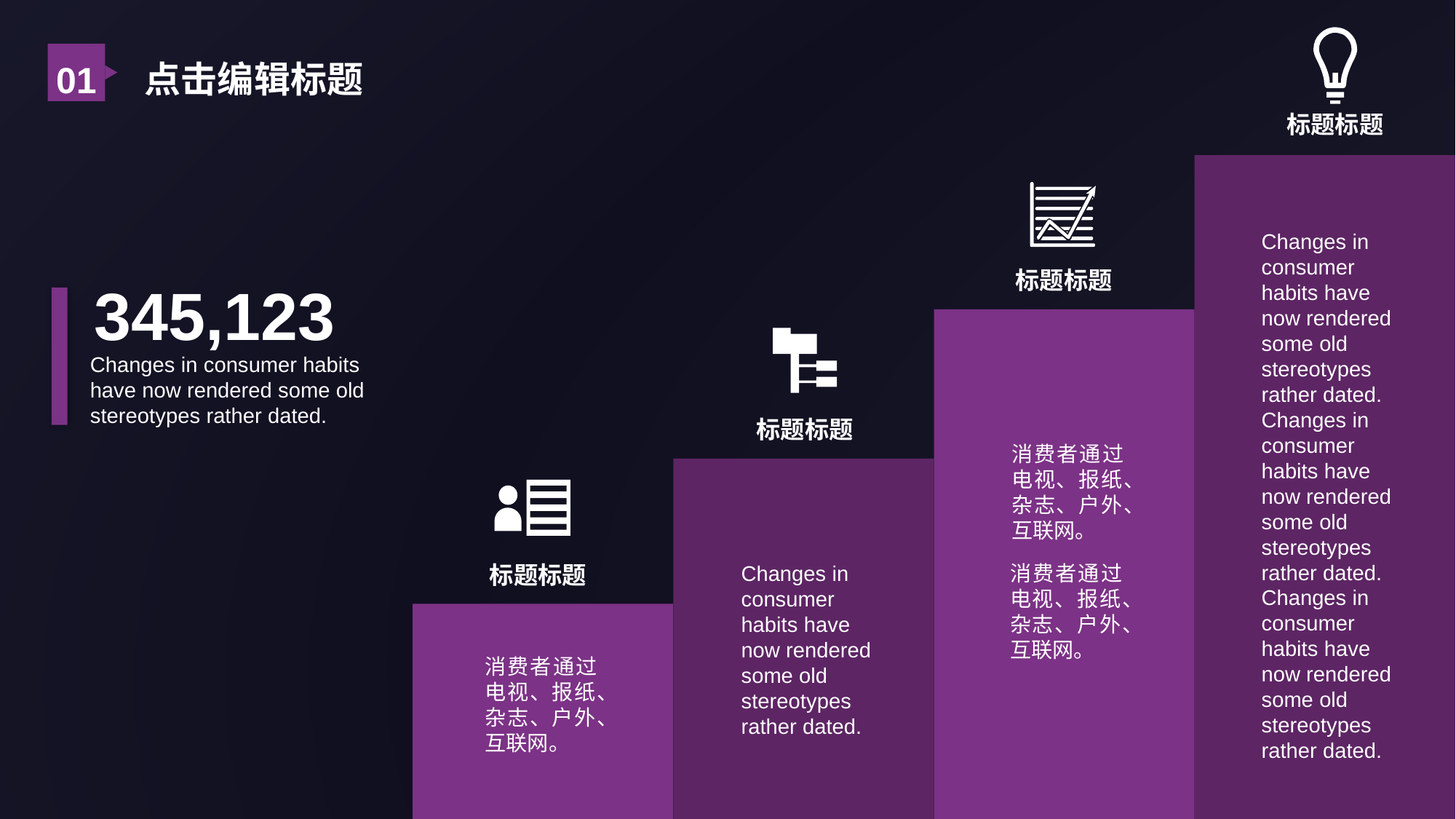

点击编辑标题
01

标题标题

Changes in consumer habits have now rendered some old stereotypes rather dated. Changes in consumer habits have now rendered some old stereotypes rather dated.
Changes in consumer habits have now rendered some old stereotypes rather dated.

标题标题
345,123

Changes in consumer habits have now rendered some old stereotypes rather dated.
标题标题
消费者通过电视、报纸、杂志、户外、互联网。

标题标题
Changes in consumer habits have now rendered some old stereotypes rather dated.

消费者通过电视、报纸、杂志、户外、互联网。

消费者通过电视、报纸、杂志、户外、互联网。